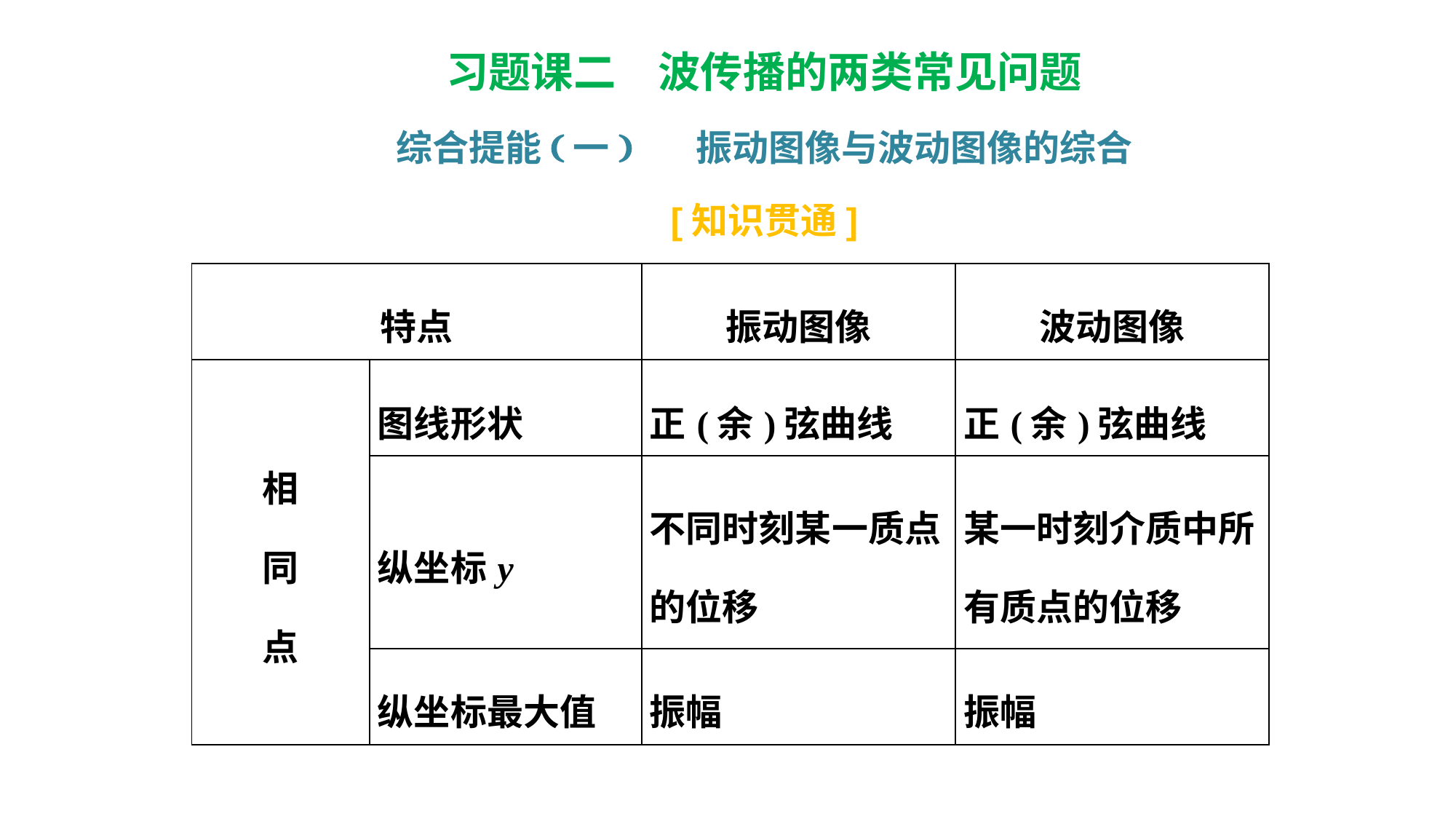

习题课二　波传播的两类常见问题
综合提能(一)   振动图像与波动图像的综合
[知识贯通]

| 特点 |  | 振动图像 | 波动图像 |
| --- | --- | --- | --- |
| 相 同 点 | 图线形状 | 正(余)弦曲线 | 正(余)弦曲线 |
|  | 纵坐标y | 不同时刻某一质点的位移 | 某一时刻介质中所有质点的位移 |
|  | 纵坐标最大值 | 振幅 | 振幅 |